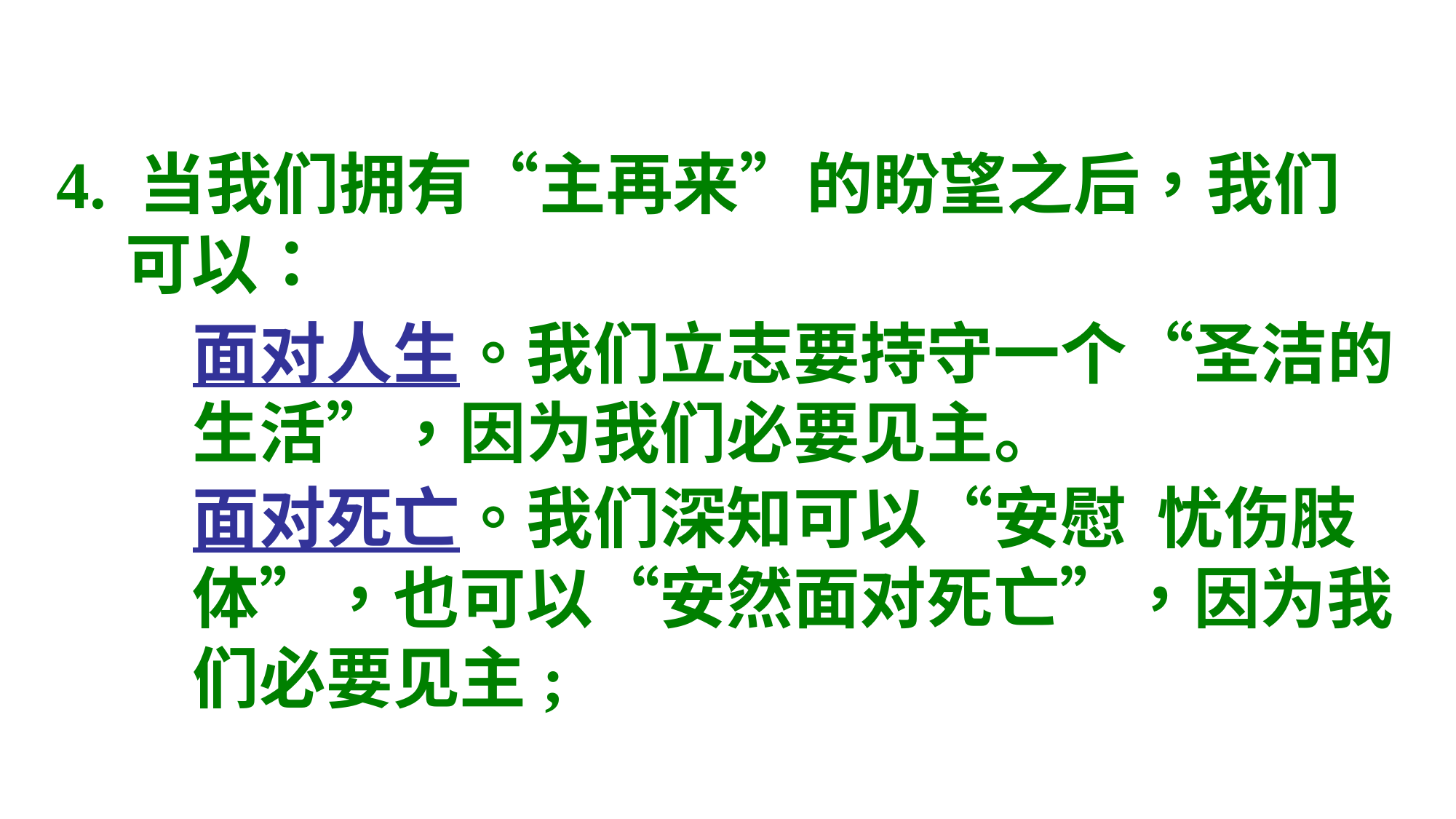

4. 当我们拥有“主再来”的盼望之后，我们可以：
面对人生。我们立志要持守一个“圣洁的生活”，因为我们必要见主。
面对死亡。我们深知可以“安慰  忧伤肢体”，也可以“安然面对死亡”，因为我们必要见主;